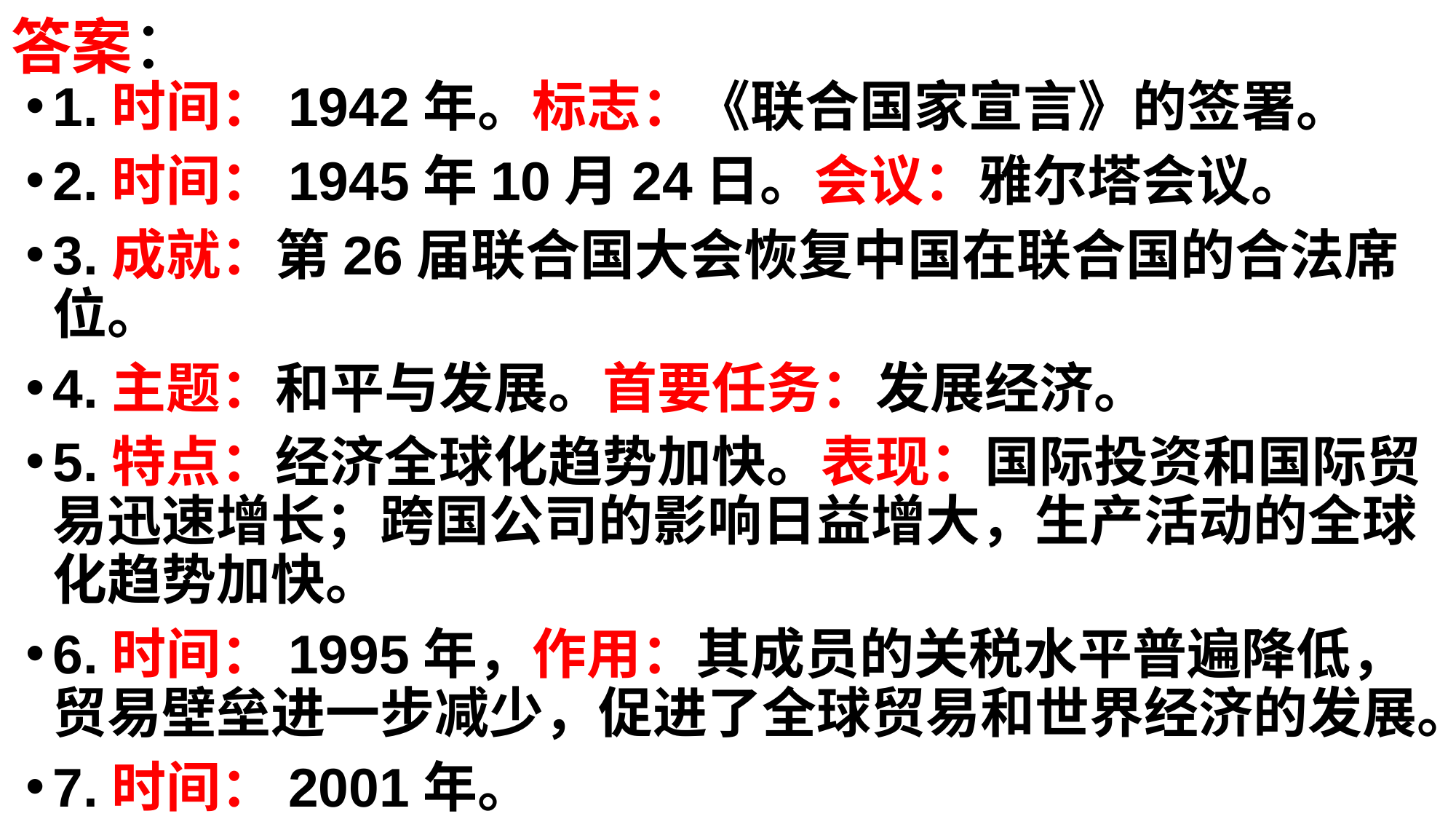

# 答案：
1.时间：1942年。标志：《联合国家宣言》的签署。
2.时间：1945年10月24日。会议：雅尔塔会议。
3.成就：第26届联合国大会恢复中国在联合国的合法席位。
4.主题：和平与发展。首要任务：发展经济。
5.特点：经济全球化趋势加快。表现：国际投资和国际贸易迅速增长；跨国公司的影响日益增大，生产活动的全球化趋势加快。
6.时间：1995年，作用：其成员的关税水平普遍降低，贸易壁垒进一步减少，促进了全球贸易和世界经济的发展。
7.时间：2001年。